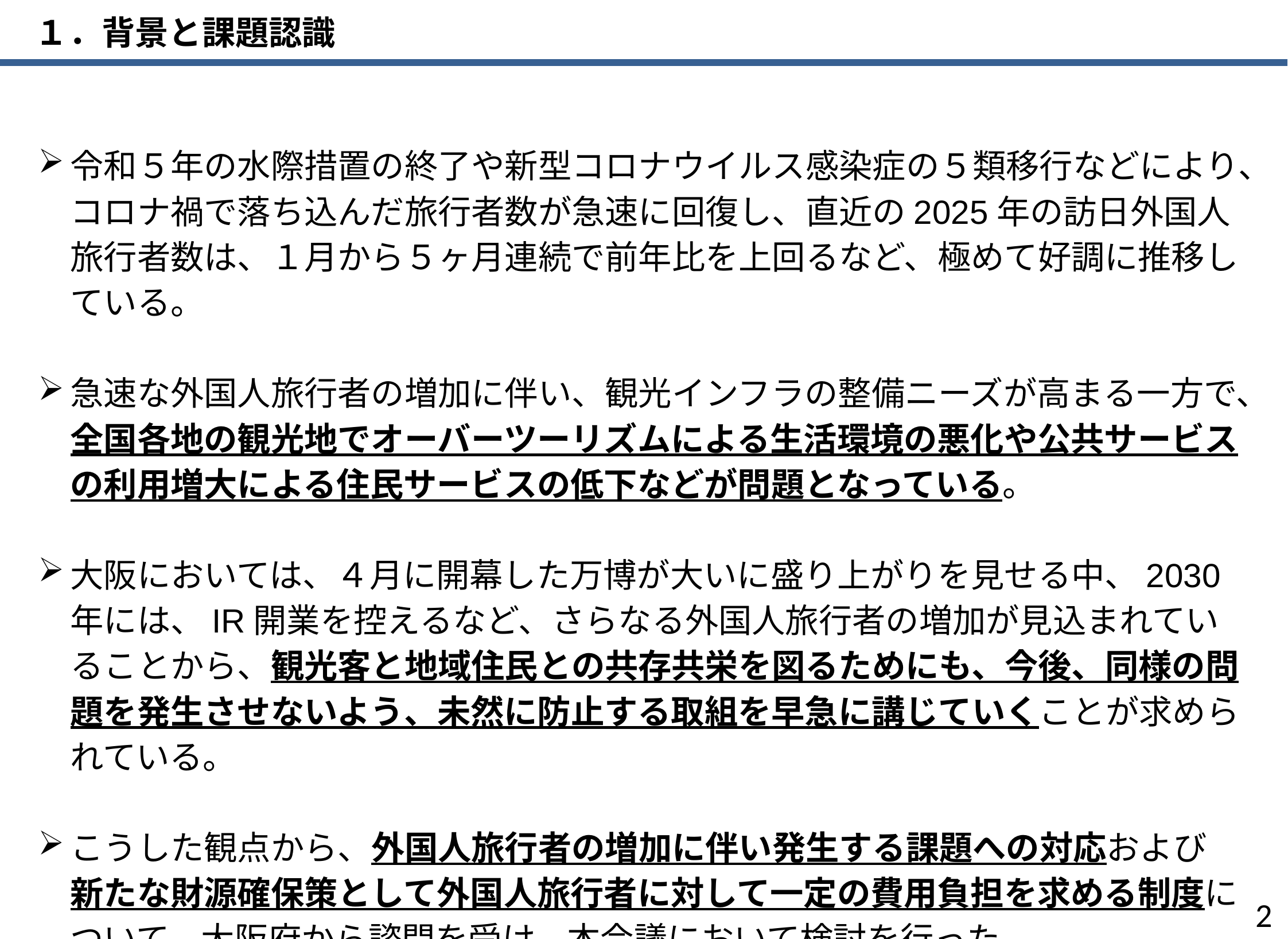

１．背景と課題認識

令和５年の水際措置の終了や新型コロナウイルス感染症の５類移行などにより、コロナ禍で落ち込んだ旅行者数が急速に回復し、直近の2025年の訪日外国人旅行者数は、１月から５ヶ月連続で前年比を上回るなど、極めて好調に推移している。

急速な外国人旅行者の増加に伴い、観光インフラの整備ニーズが高まる一方で、全国各地の観光地でオーバーツーリズムによる生活環境の悪化や公共サービスの利用増大による住民サービスの低下などが問題となっている。

大阪においては、４月に開幕した万博が大いに盛り上がりを見せる中、2030年には、IR開業を控えるなど、さらなる外国人旅行者の増加が見込まれていることから、観光客と地域住民との共存共栄を図るためにも、今後、同様の問題を発生させないよう、未然に防止する取組を早急に講じていくことが求められている。

こうした観点から、外国人旅行者の増加に伴い発生する課題への対応および新たな財源確保策として外国人旅行者に対して一定の費用負担を求める制度について、大阪府から諮問を受け、本会議において検討を行った。
2